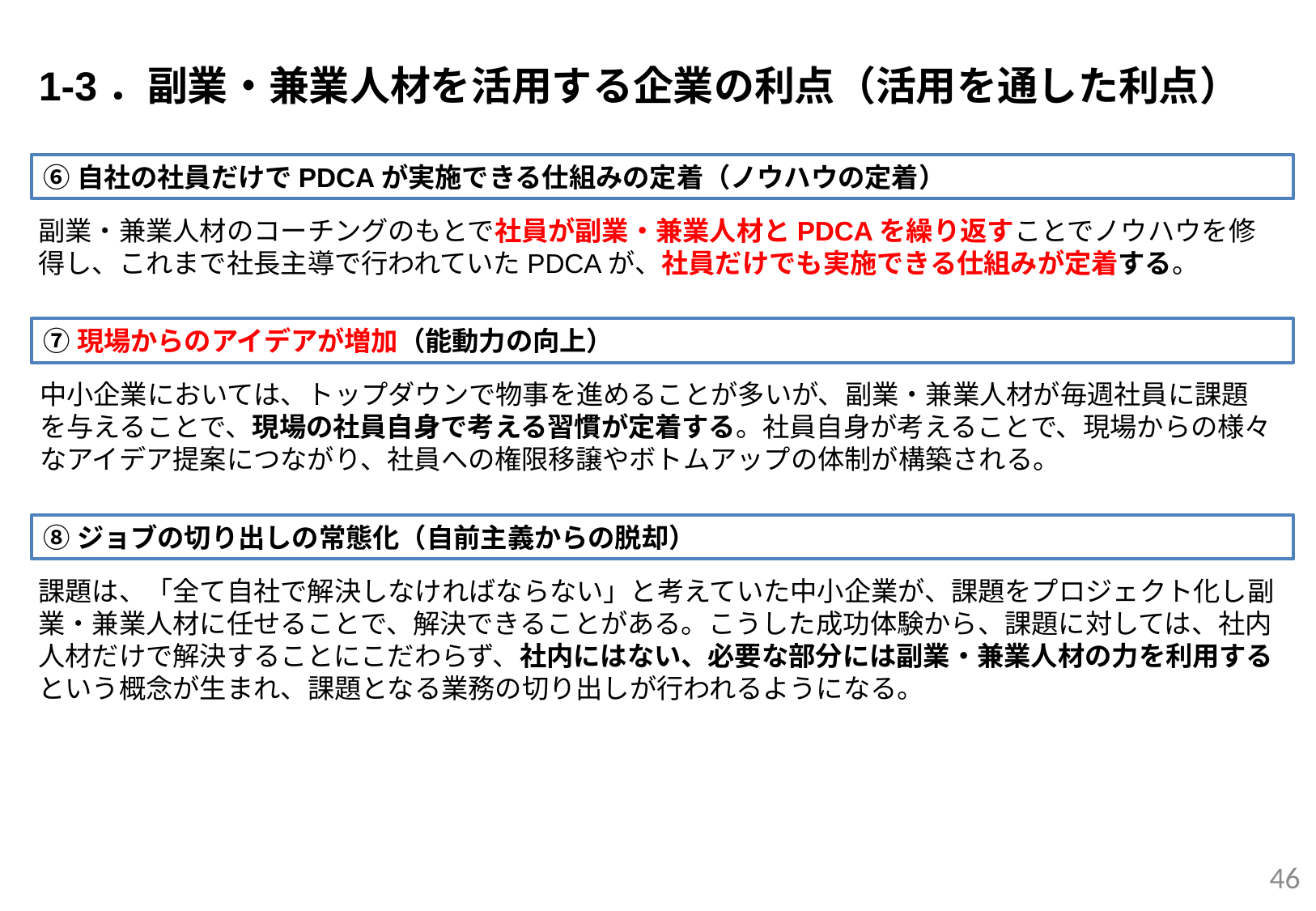

1-3．副業・兼業人材を活用する企業の利点（活用を通した利点）
⑥自社の社員だけでPDCAが実施できる仕組みの定着（ノウハウの定着）
副業・兼業人材のコーチングのもとで社員が副業・兼業人材とPDCAを繰り返すことでノウハウを修得し、これまで社長主導で行われていたPDCAが、社員だけでも実施できる仕組みが定着する。
⑦現場からのアイデアが増加（能動力の向上）
中小企業においては、トップダウンで物事を進めることが多いが、副業・兼業人材が毎週社員に課題を与えることで、現場の社員自身で考える習慣が定着する。社員自身が考えることで、現場からの様々なアイデア提案につながり、社員への権限移譲やボトムアップの体制が構築される。
⑧ジョブの切り出しの常態化（自前主義からの脱却）
課題は、「全て自社で解決しなければならない」と考えていた中小企業が、課題をプロジェクト化し副業・兼業人材に任せることで、解決できることがある。こうした成功体験から、課題に対しては、社内人材だけで解決することにこだわらず、社内にはない、必要な部分には副業・兼業人材の力を利用するという概念が生まれ、課題となる業務の切り出しが行われるようになる。
46